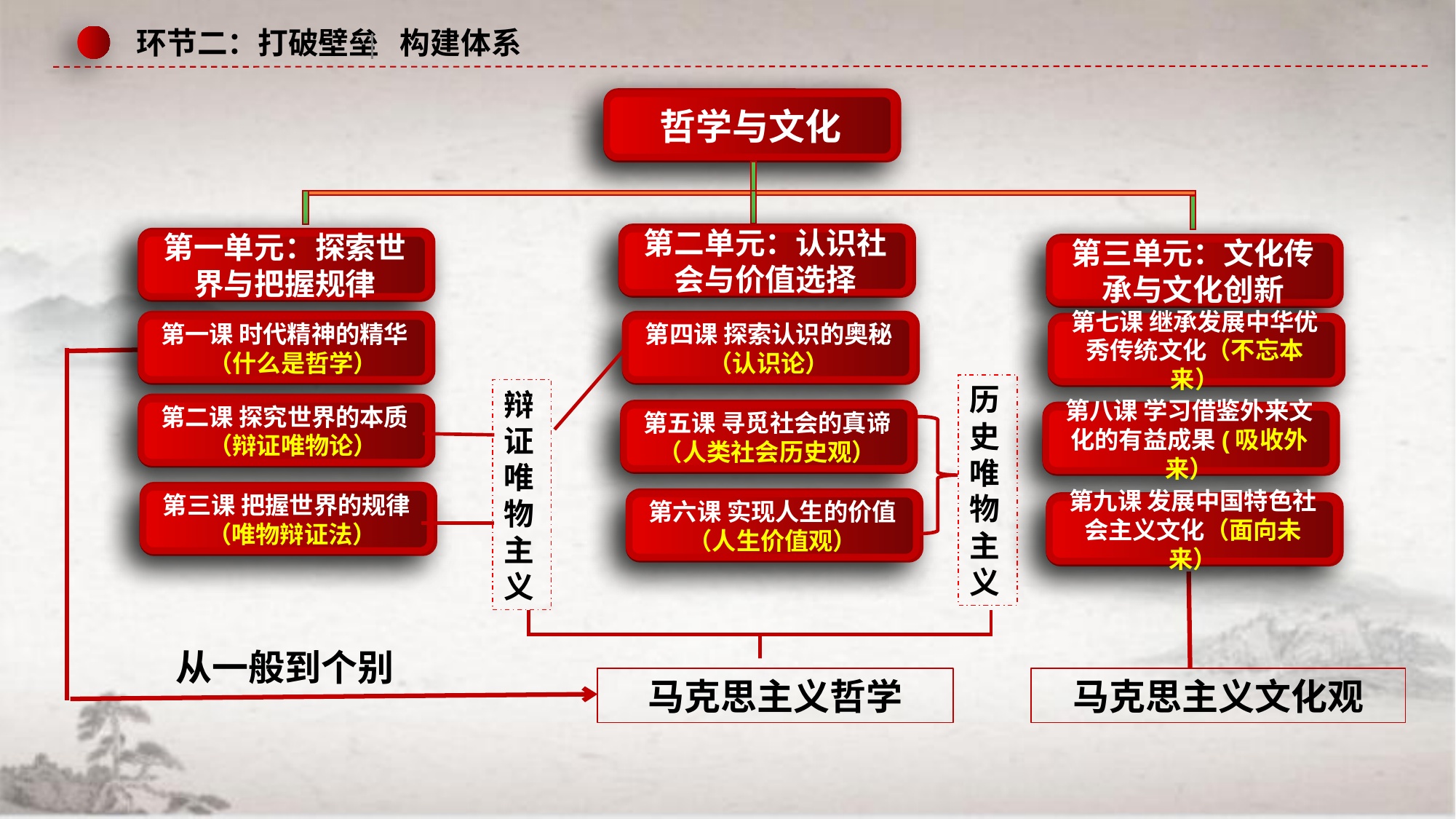

环节二：打破壁垒   构建体系

哲学与文化

第二单元：认识社会与价值选择

第一单元：探索世界与把握规律

第三单元：文化传承与文化创新

第一课 时代精神的精华
  （什么是哲学）

第四课 探索认识的奥秘
（认识论）

第七课 继承发展中华优秀传统文化（不忘本来）
历史唯物主义
辩证唯物主义

第二课 探究世界的本质
  （辩证唯物论）

第五课 寻觅社会的真谛
（人类社会历史观）

第八课 学习借鉴外来文化的有益成果(吸收外来）

第三课 把握世界的规律
 （唯物辩证法）

第六课 实现人生的价值
（人生价值观）

第九课 发展中国特色社会主义文化（面向未来）
从一般到个别
马克思主义哲学
马克思主义文化观